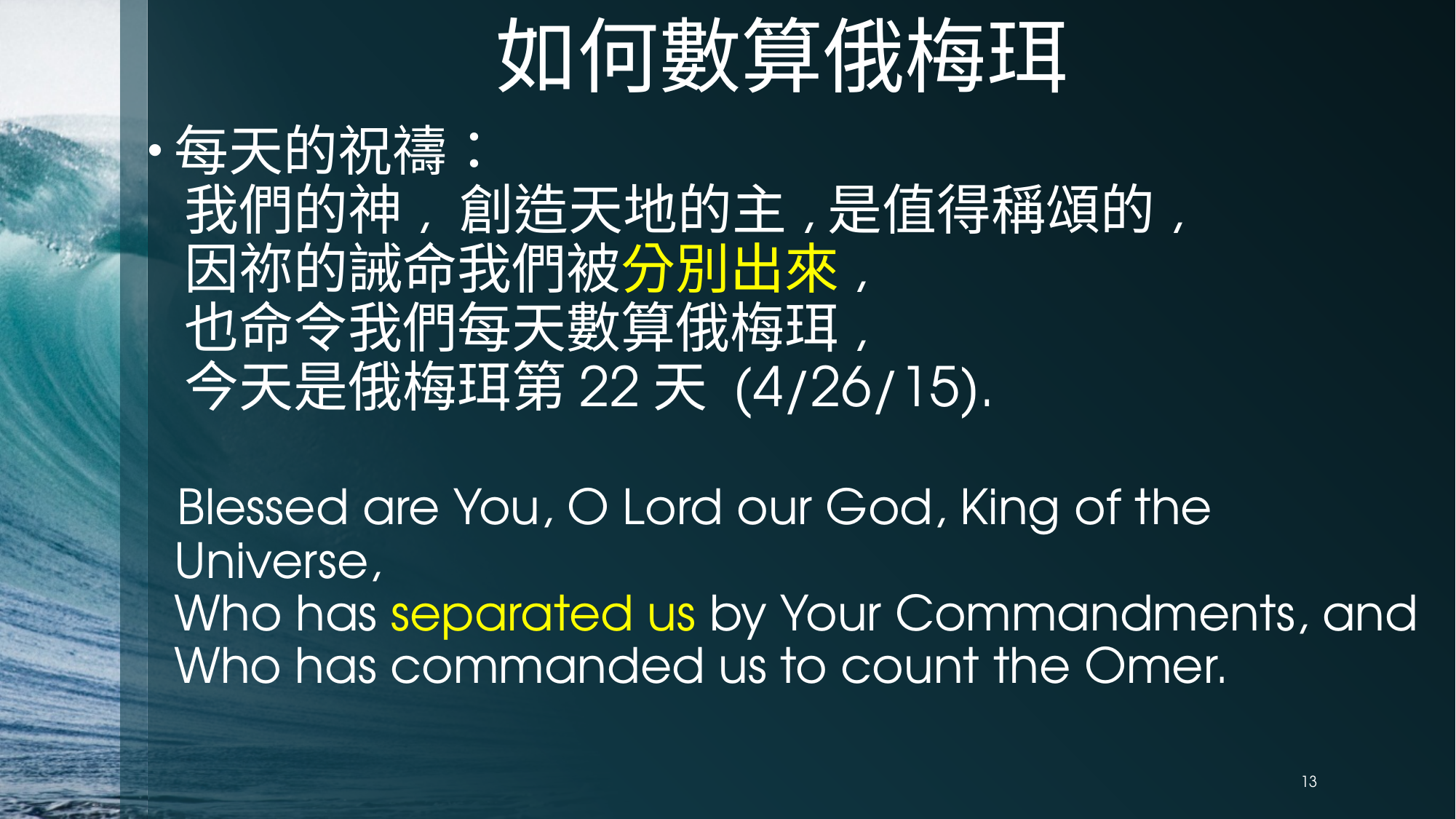

# 如何數算俄梅珥
每天的祝禱：
  我們的神, 創造天地的主,是值得稱頌的,
  因祢的誡命我們被分別出來,
  也命令我們每天數算俄梅珥,
  今天是俄梅珥第22天 (4/26/15).

  Blessed are You, O Lord our God, King of the Universe,
  Who has separated us by Your Commandments, and Who has commanded us to count the Omer.

13